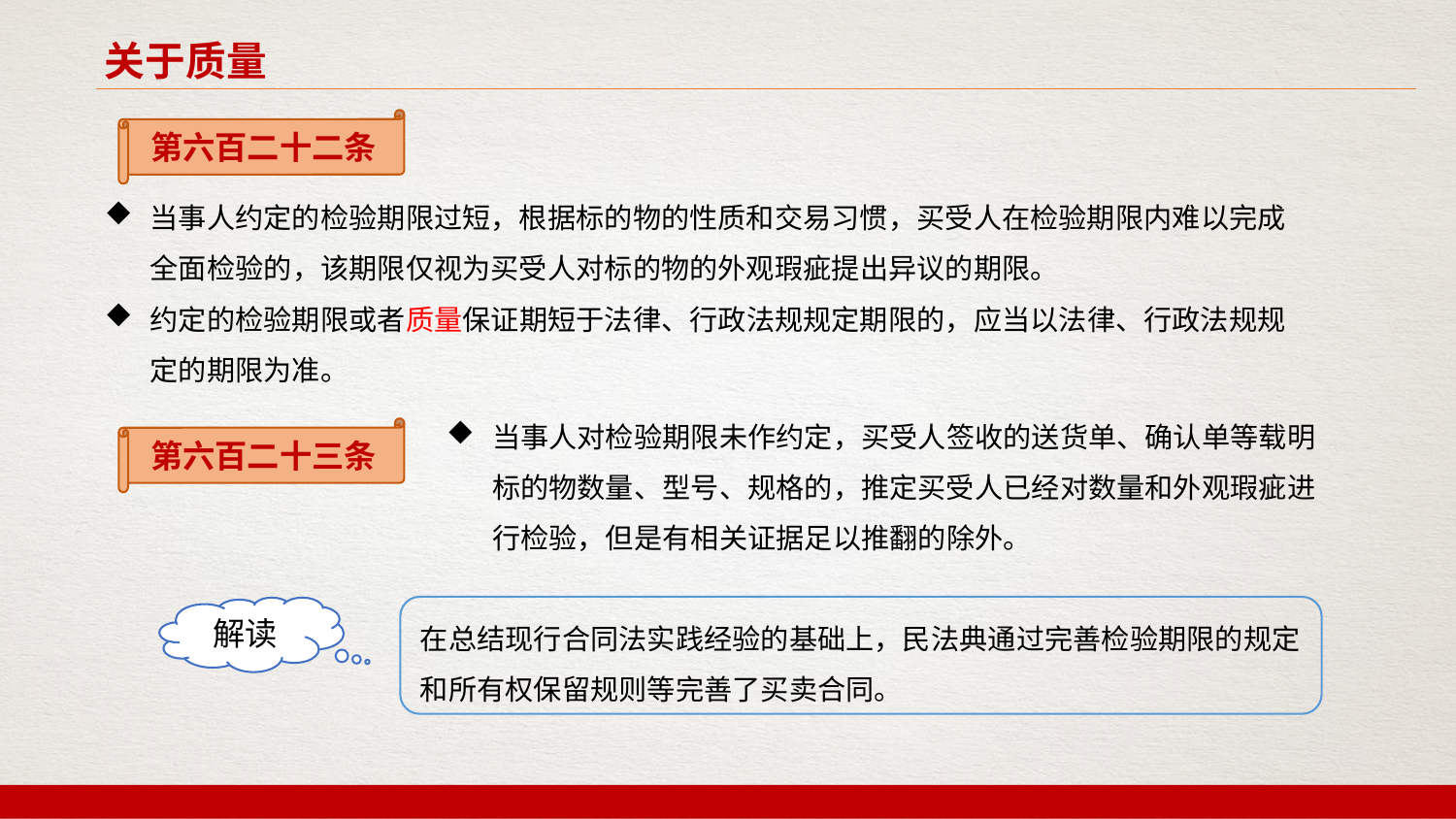

关于质量
第六百二十二条
当事人约定的检验期限过短，根据标的物的性质和交易习惯，买受人在检验期限内难以完成全面检验的，该期限仅视为买受人对标的物的外观瑕疵提出异议的期限。
约定的检验期限或者质量保证期短于法律、行政法规规定期限的，应当以法律、行政法规规定的期限为准。
当事人对检验期限未作约定，买受人签收的送货单、确认单等载明标的物数量、型号、规格的，推定买受人已经对数量和外观瑕疵进行检验，但是有相关证据足以推翻的除外。
第六百二十三条
在总结现行合同法实践经验的基础上，民法典通过完善检验期限的规定和所有权保留规则等完善了买卖合同。
解读